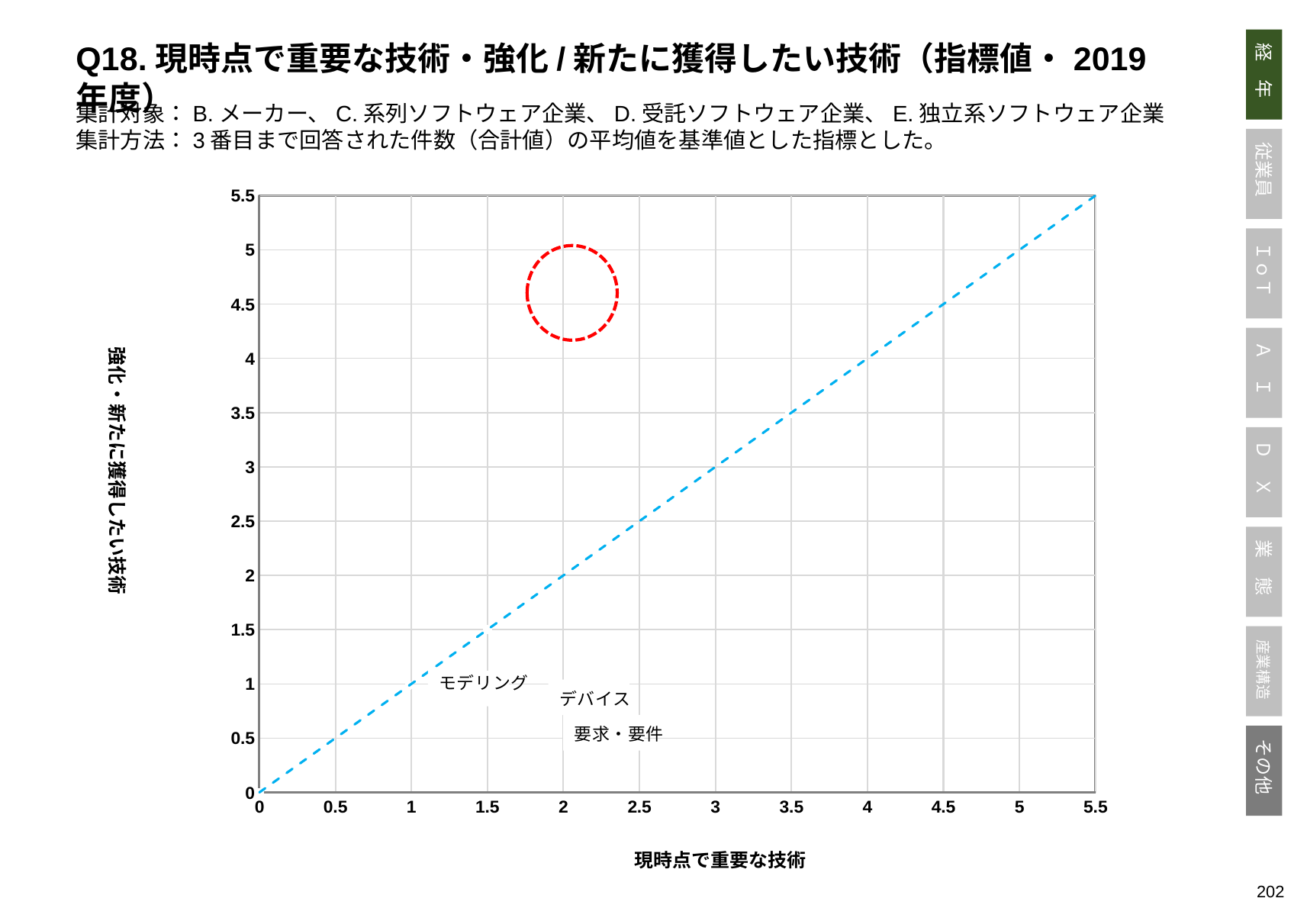

Q18.現時点で重要な技術・強化/新たに獲得したい技術（指標値・2019年度）
集計対象：B.メーカー、C.系列ソフトウェア企業、D.受託ソフトウェア企業、E.独立系ソフトウェア企業
集計方法：3番目まで回答された件数（合計値）の平均値を基準値とした指標とした。

### Chart

| Category | デバイス |  |
|---|---|---|
202